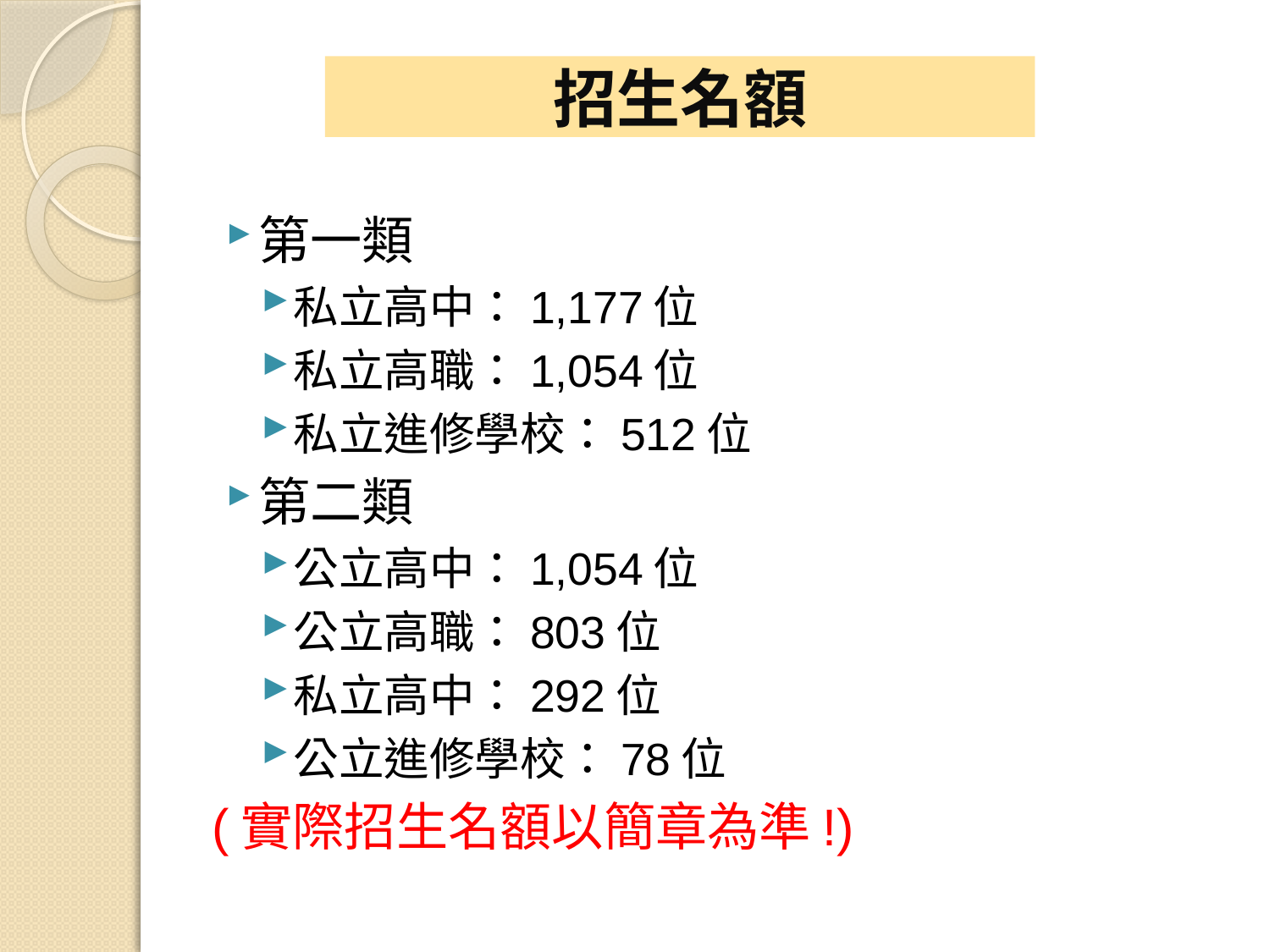

# 招生名額
第一類
私立高中：1,177位
私立高職：1,054位
私立進修學校：512位
第二類
公立高中：1,054位
公立高職：803位
私立高中：292位
公立進修學校：78位
(實際招生名額以簡章為準!)